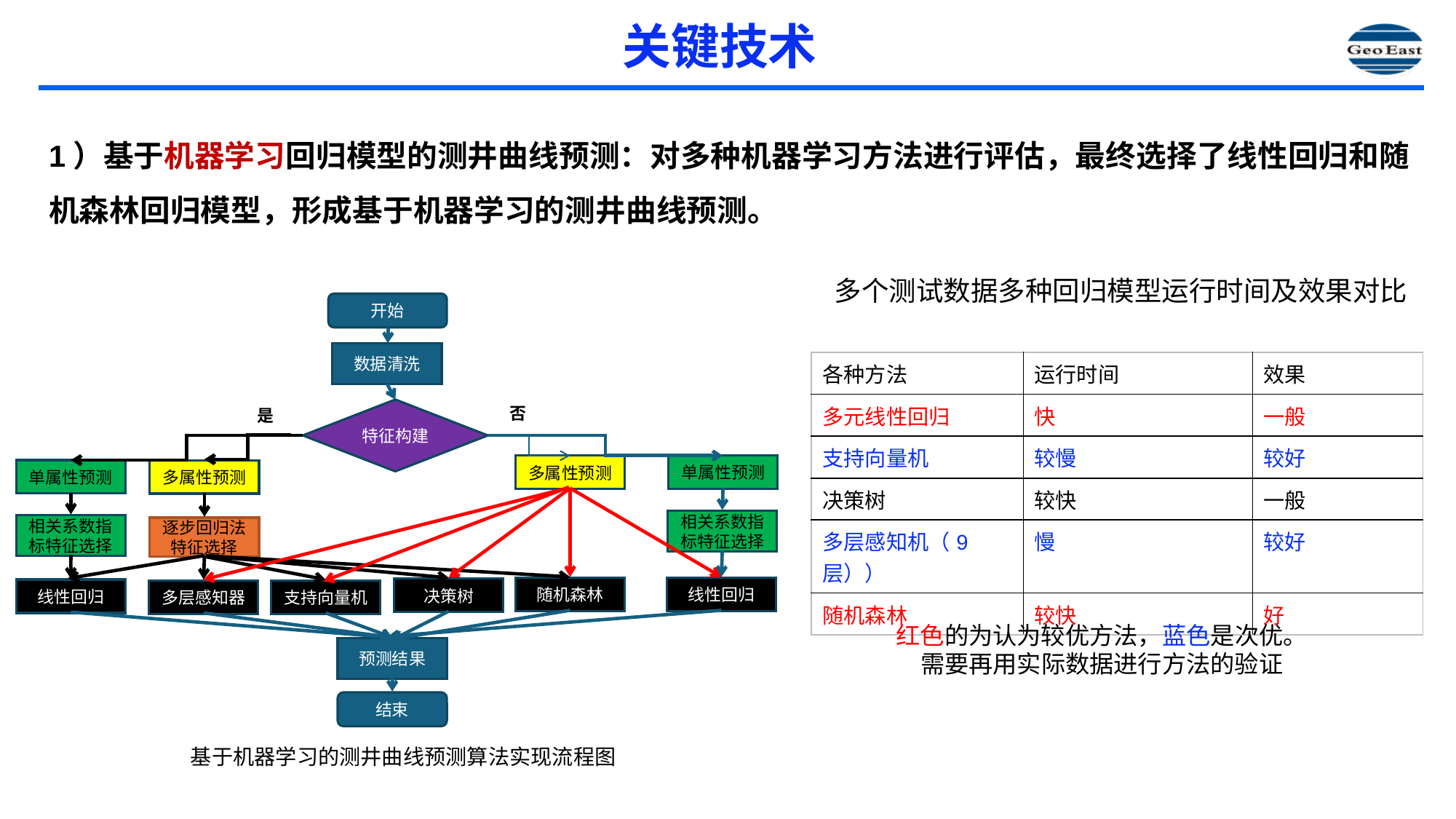

关键技术
1）基于机器学习回归模型的测井曲线预测：对多种机器学习方法进行评估，最终选择了线性回归和随机森林回归模型，形成基于机器学习的测井曲线预测。
多个测试数据多种回归模型运行时间及效果对比
开始
数据清洗
特征构建
单属性预测
多属性预测
单属性预测
多属性预测
相关系数指标特征选择
相关系数指标特征选择
逐步回归法特征选择
随机森林
线性回归
决策树
线性回归
多层感知器
支持向量机
预测结果
结束
否
是
| 各种方法 | 运行时间 | 效果 |
| --- | --- | --- |
| 多元线性回归 | 快 | 一般 |
| 支持向量机 | 较慢 | 较好 |
| 决策树 | 较快 | 一般 |
| 多层感知机（9层）） | 慢 | 较好 |
| 随机森林 | 较快 | 好 |
红色的为认为较优方法，蓝色是次优。
需要再用实际数据进行方法的验证
基于机器学习的测井曲线预测算法实现流程图